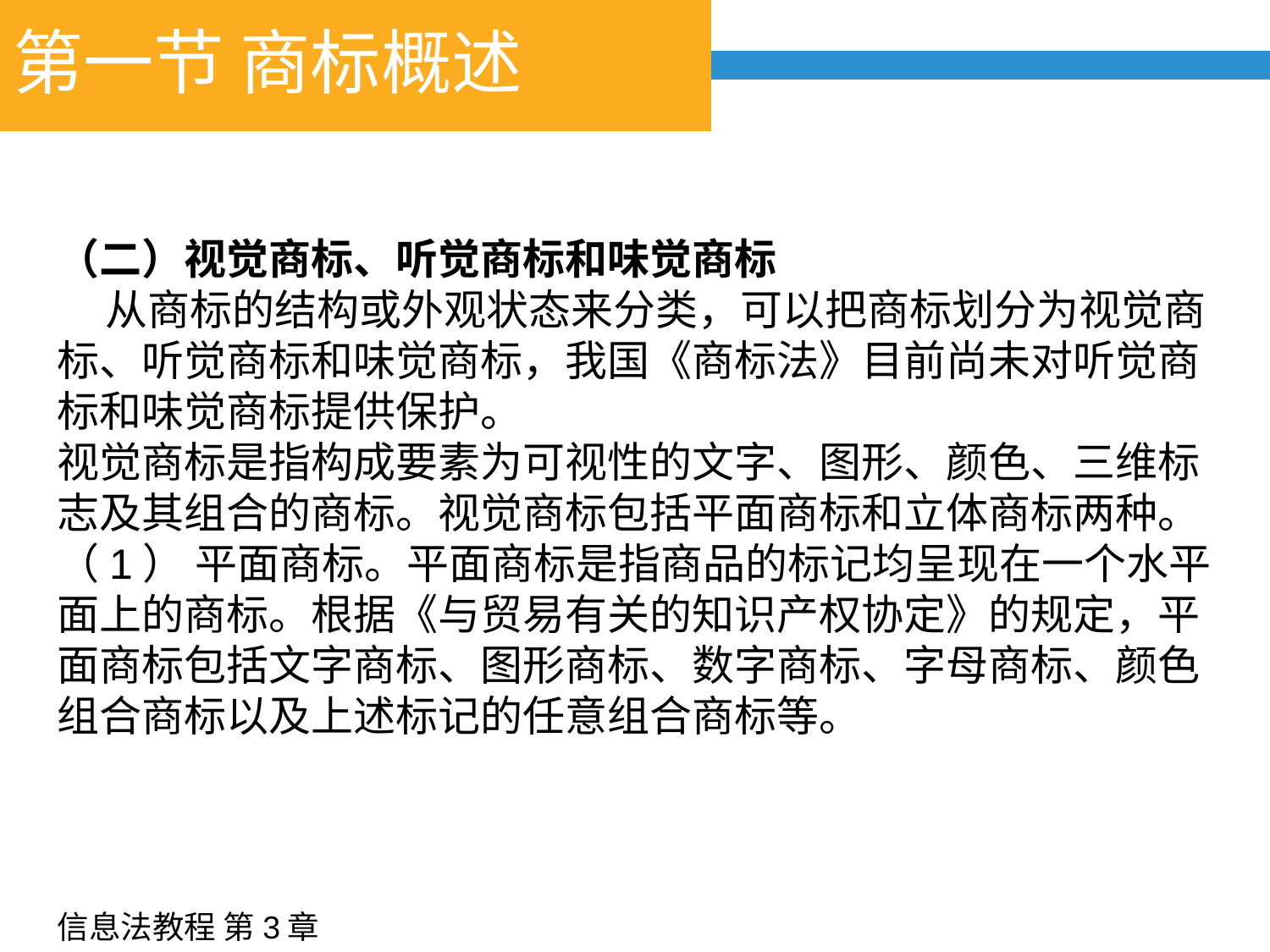

# 第一节 商标概述
（二）视觉商标、听觉商标和味觉商标
    从商标的结构或外观状态来分类，可以把商标划分为视觉商标、听觉商标和味觉商标，我国《商标法》目前尚未对听觉商标和味觉商标提供保护。
视觉商标是指构成要素为可视性的文字、图形、颜色、三维标志及其组合的商标。视觉商标包括平面商标和立体商标两种。
（1） 平面商标。平面商标是指商品的标记均呈现在一个水平面上的商标。根据《与贸易有关的知识产权协定》的规定，平面商标包括文字商标、图形商标、数字商标、字母商标、颜色组合商标以及上述标记的任意组合商标等。
信息法教程 第3章